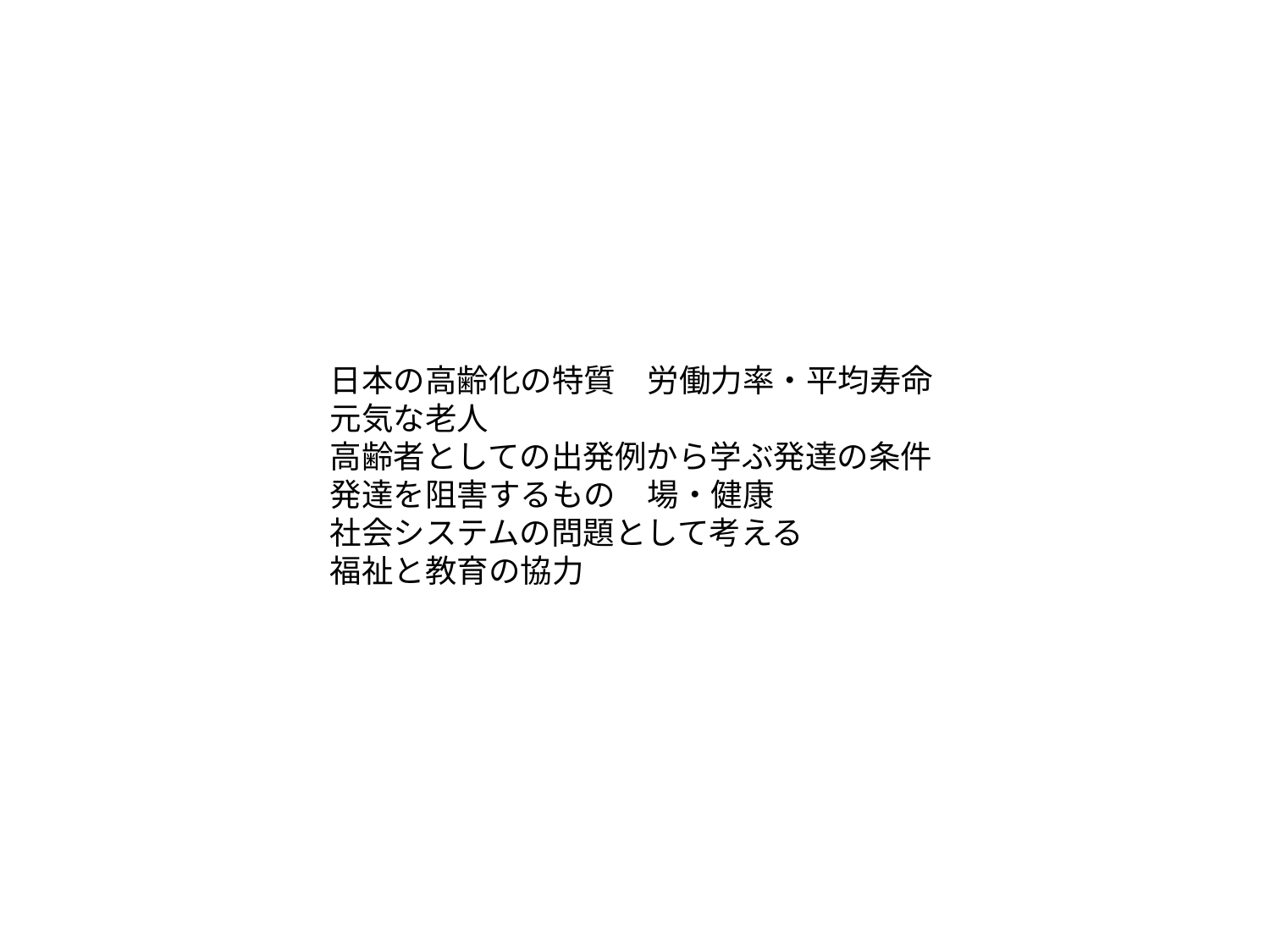

#

日本の高齢化の特質　労働力率・平均寿命
元気な老人
高齢者としての出発例から学ぶ発達の条件
発達を阻害するもの　場・健康
社会システムの問題として考える
福祉と教育の協力